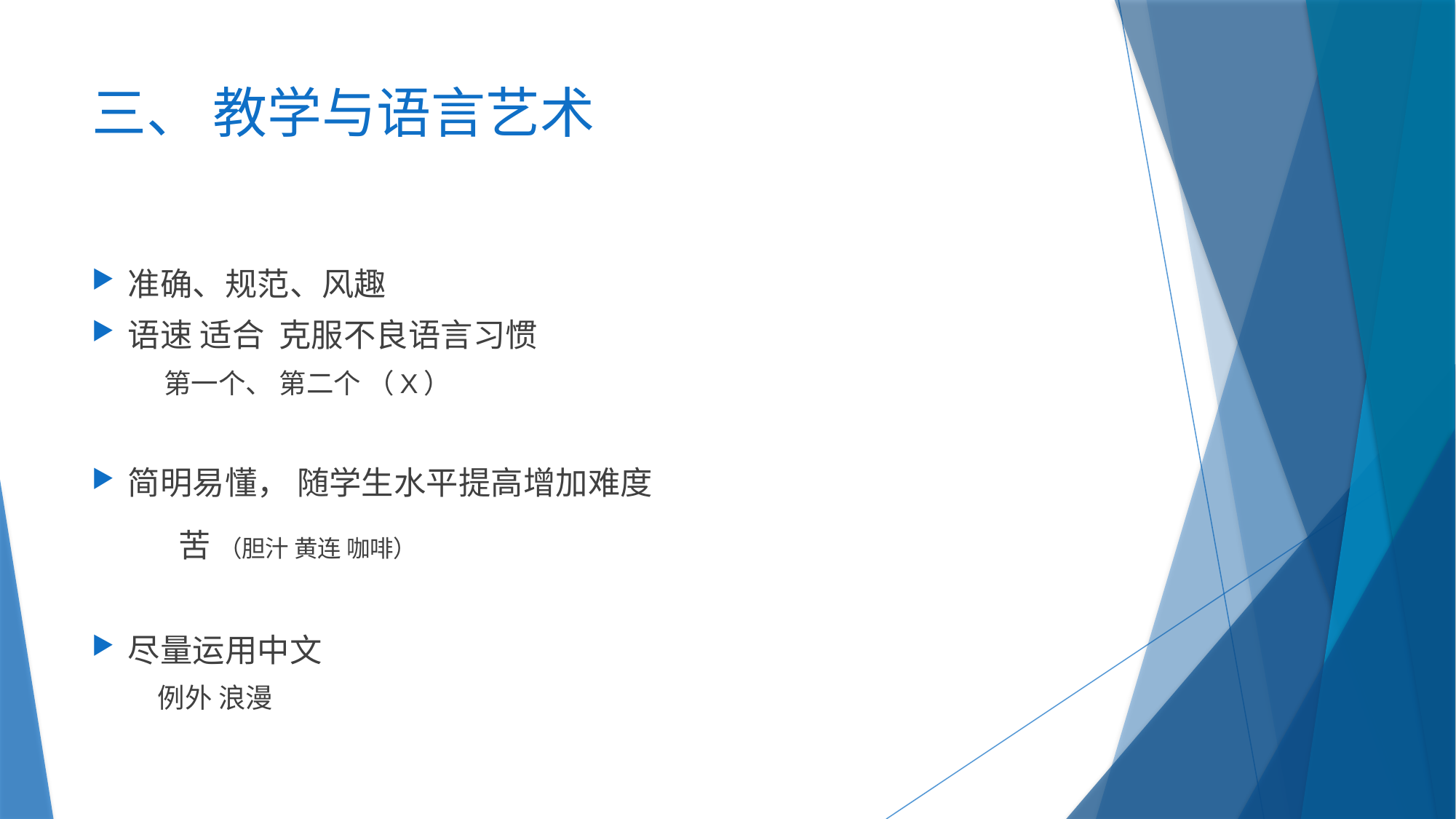

# 三、 教学与语言艺术
准确、规范、风趣
语速 适合  克服不良语言习惯
   第一个、 第二个 （X）

简明易懂， 随学生水平提高增加难度
        苦 （胆汁 黄连 咖啡）

尽量运用中文
  例外 浪漫